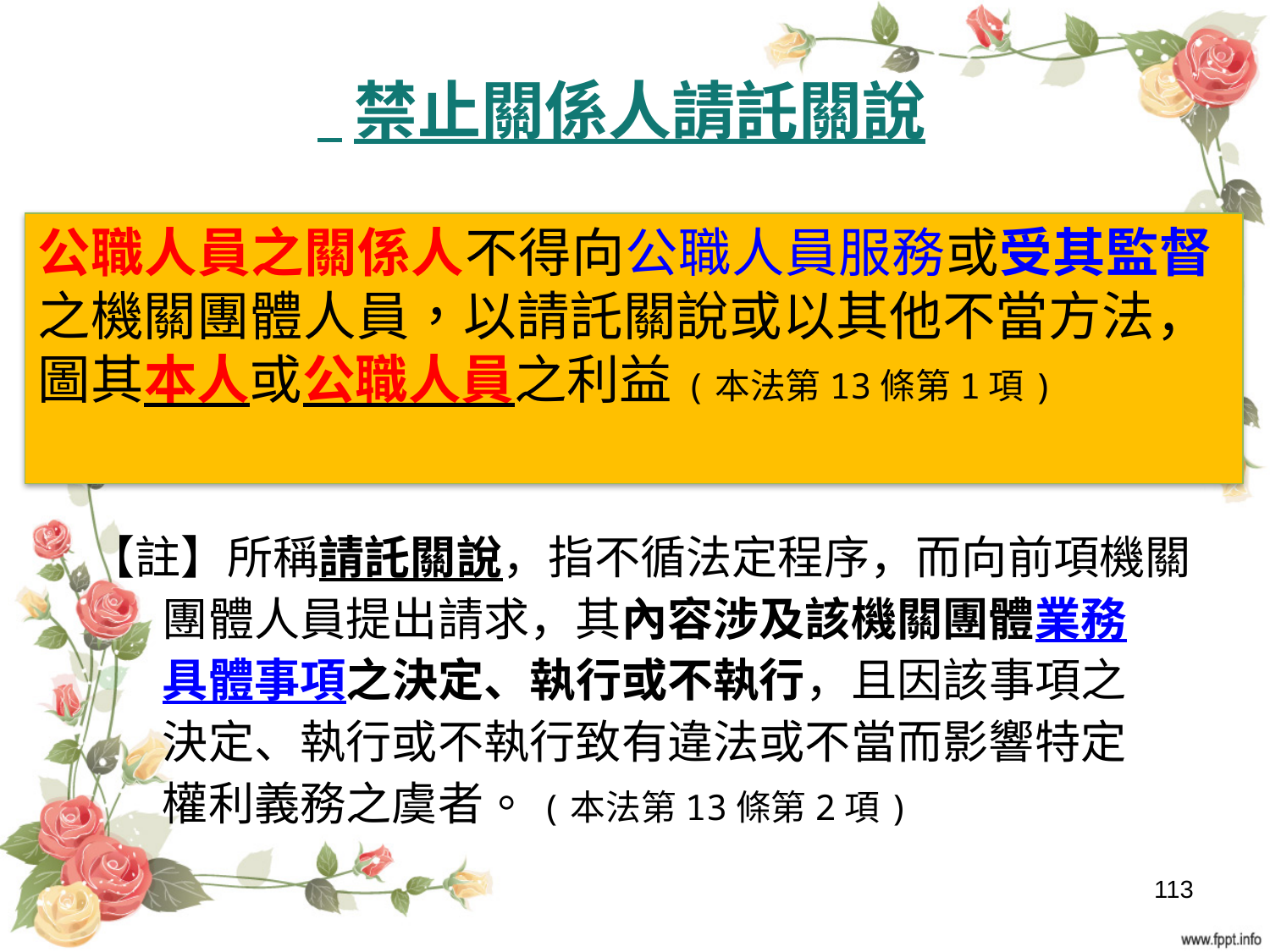

#
  禁止關係人請託關說

【註】所稱請託關說，指不循法定程序，而向前項機關
      團體人員提出請求，其內容涉及該機關團體業務
      具體事項之決定、執行或不執行，且因該事項之
      決定、執行或不執行致有違法或不當而影響特定
      權利義務之虞者。(本法第13條第2項)
公職人員之關係人不得向公職人員服務或受其監督之機關團體人員，以請託關說或以其他不當方法，圖其本人或公職人員之利益(本法第13條第1項)

113